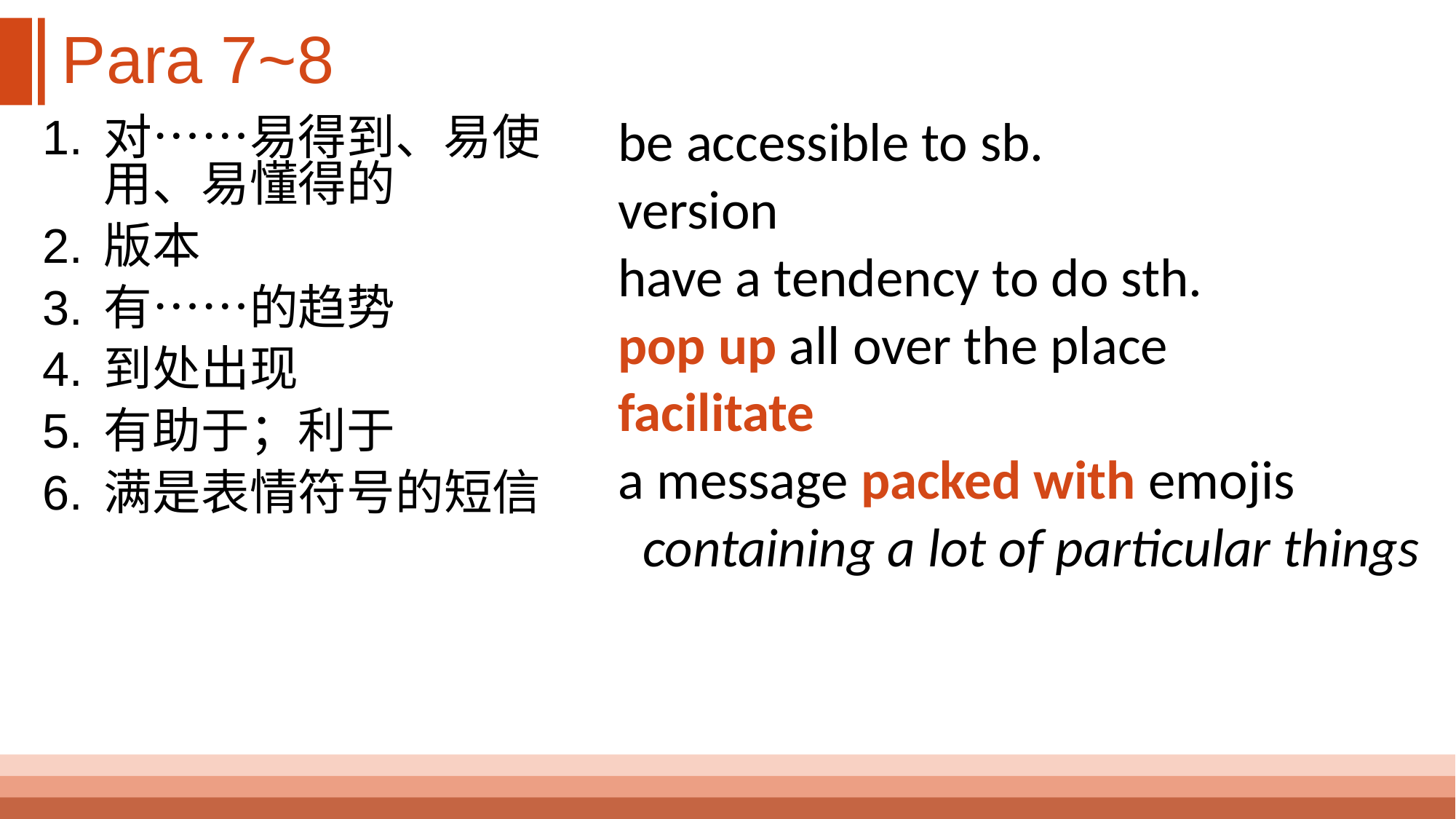

# Para 7~8
对……易得到、易使用、易懂得的
版本
有……的趋势
到处出现
有助于；利于
满是表情符号的短信

be accessible to sb.
version
have a tendency to do sth.
pop up all over the place
facilitate
a message packed with emojis
  containing a lot of particular things